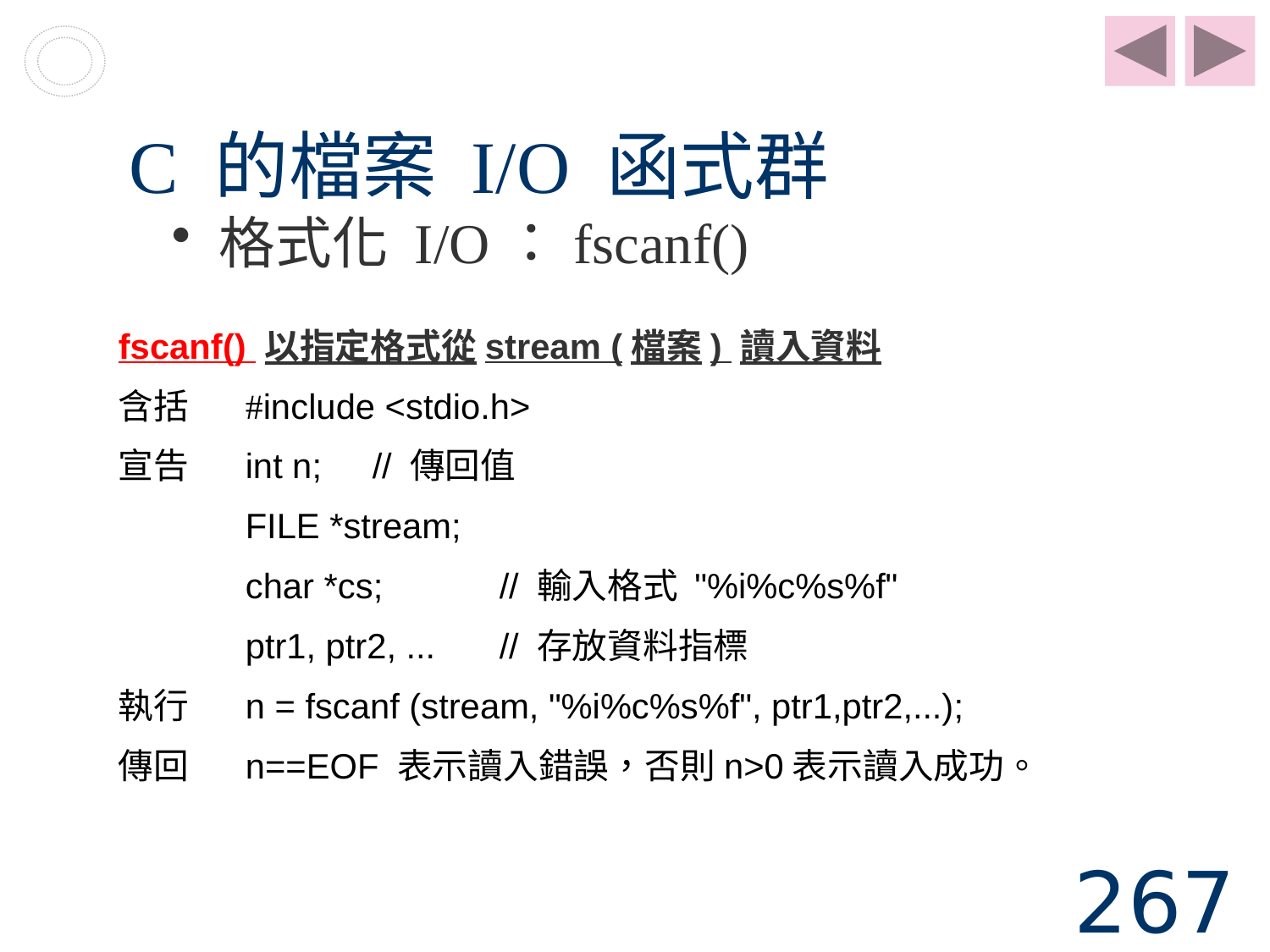

# C 的檔案 I/O 函式群
格式化 I/O：fscanf()
fscanf() 以指定格式從stream (檔案) 讀入資料
含括	#include <stdio.h>
宣告	int n;	// 傳回值
	FILE *stream;
	char *cs;	// 輸入格式 "%i%c%s%f"
	ptr1, ptr2, ...	// 存放資料指標
執行	n = fscanf (stream, "%i%c%s%f", ptr1,ptr2,...);
傳回	n==EOF 表示讀入錯誤，否則n>0表示讀入成功。
267